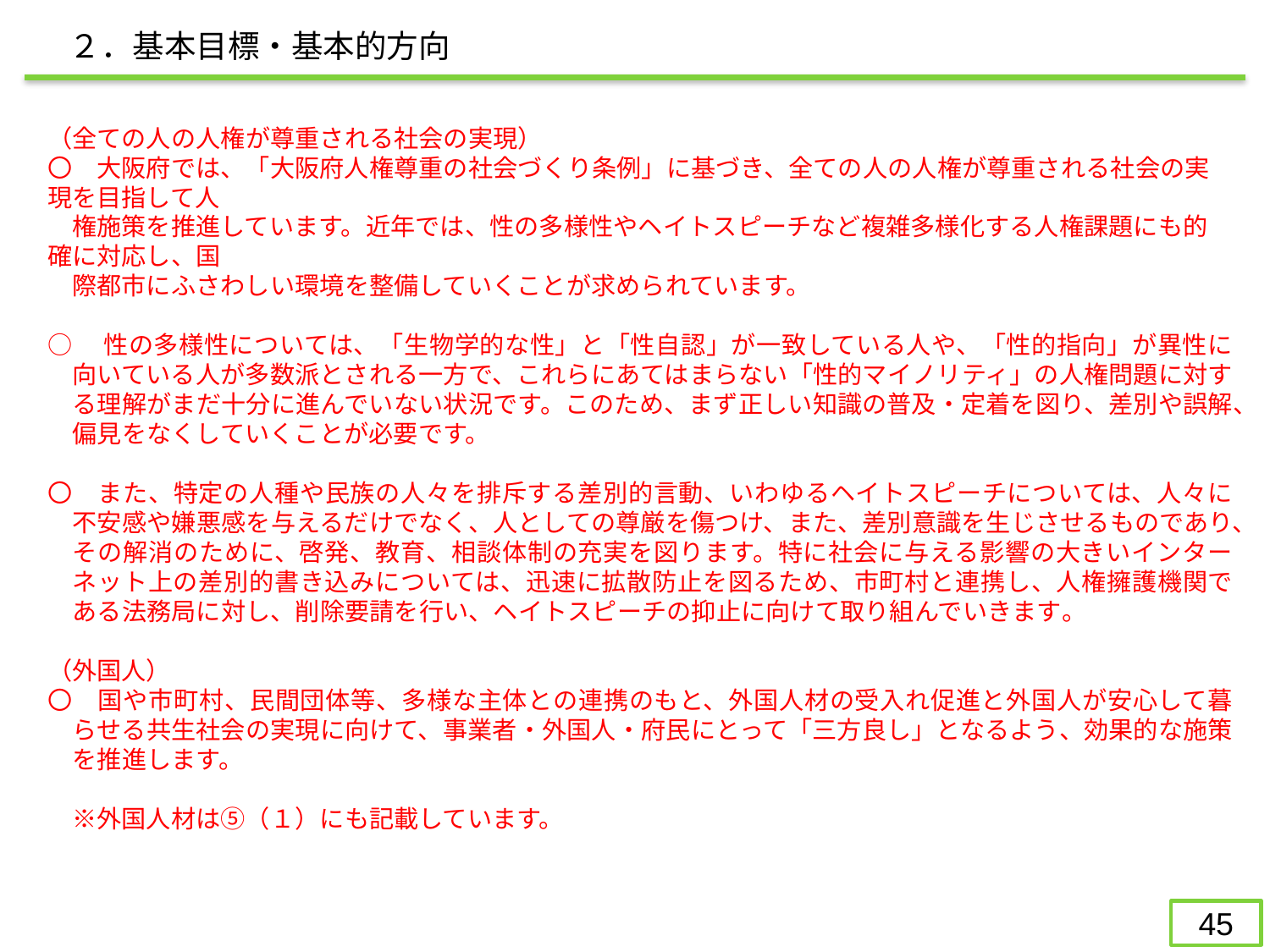

２．基本目標・基本的方向

（全ての人の人権が尊重される社会の実現）
〇　大阪府では、「大阪府人権尊重の社会づくり条例」に基づき、全ての人の人権が尊重される社会の実現を目指して人
　権施策を推進しています。近年では、性の多様性やヘイトスピーチなど複雑多様化する人権課題にも的確に対応し、国
　際都市にふさわしい環境を整備していくことが求められています。

○　性の多様性については、「生物学的な性」と「性自認」が一致している人や、「性的指向」が異性に向いている人が多数派とされる一方で、これらにあてはまらない「性的マイノリティ」の人権問題に対する理解がまだ十分に進んでいない状況です。このため、まず正しい知識の普及・定着を図り、差別や誤解、偏見をなくしていくことが必要です。

〇　また、特定の人種や民族の人々を排斥する差別的言動、いわゆるヘイトスピーチについては、人々に不安感や嫌悪感を与えるだけでなく、人としての尊厳を傷つけ、また、差別意識を生じさせるものであり、その解消のために、啓発、教育、相談体制の充実を図ります。特に社会に与える影響の大きいインターネット上の差別的書き込みについては、迅速に拡散防止を図るため、市町村と連携し、人権擁護機関である法務局に対し、削除要請を行い、ヘイトスピーチの抑止に向けて取り組んでいきます。

（外国人）
〇　国や市町村、民間団体等、多様な主体との連携のもと、外国人材の受入れ促進と外国人が安心して暮らせる共生社会の実現に向けて、事業者・外国人・府民にとって「三方良し」となるよう、効果的な施策を推進します。

　※外国人材は⑤（１）にも記載しています。

45